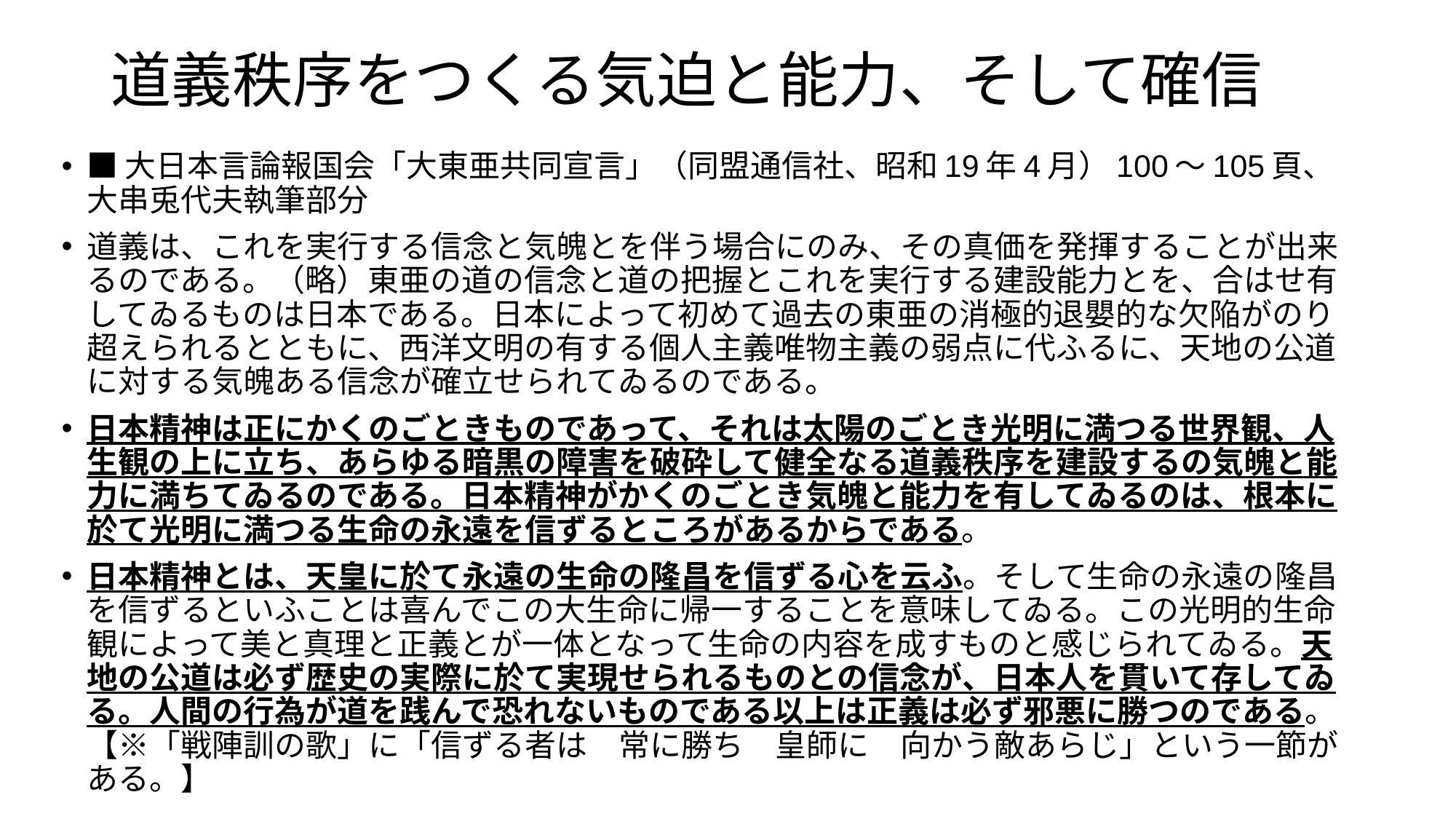

# 道義秩序をつくる気迫と能力、そして確信
■大日本言論報国会「大東亜共同宣言」（同盟通信社、昭和19年4月）100～105頁、大串兎代夫執筆部分
道義は、これを実行する信念と気魄とを伴う場合にのみ、その真価を発揮することが出来るのである。（略）東亜の道の信念と道の把握とこれを実行する建設能力とを、合はせ有してゐるものは日本である。日本によって初めて過去の東亜の消極的退嬰的な欠陥がのり超えられるとともに、西洋文明の有する個人主義唯物主義の弱点に代ふるに、天地の公道に対する気魄ある信念が確立せられてゐるのである。
日本精神は正にかくのごときものであって、それは太陽のごとき光明に満つる世界観、人生観の上に立ち、あらゆる暗黒の障害を破砕して健全なる道義秩序を建設するの気魄と能力に満ちてゐるのである。日本精神がかくのごとき気魄と能力を有してゐるのは、根本に於て光明に満つる生命の永遠を信ずるところがあるからである。
日本精神とは、天皇に於て永遠の生命の隆昌を信ずる心を云ふ。そして生命の永遠の隆昌を信ずるといふことは喜んでこの大生命に帰一することを意味してゐる。この光明的生命観によって美と真理と正義とが一体となって生命の内容を成すものと感じられてゐる。天地の公道は必ず歴史の実際に於て実現せられるものとの信念が、日本人を貫いて存してゐる。人間の行為が道を践んで恐れないものである以上は正義は必ず邪悪に勝つのである。【※「戦陣訓の歌」に「信ずる者は　常に勝ち　皇師に　向かう敵あらじ」という一節がある。】